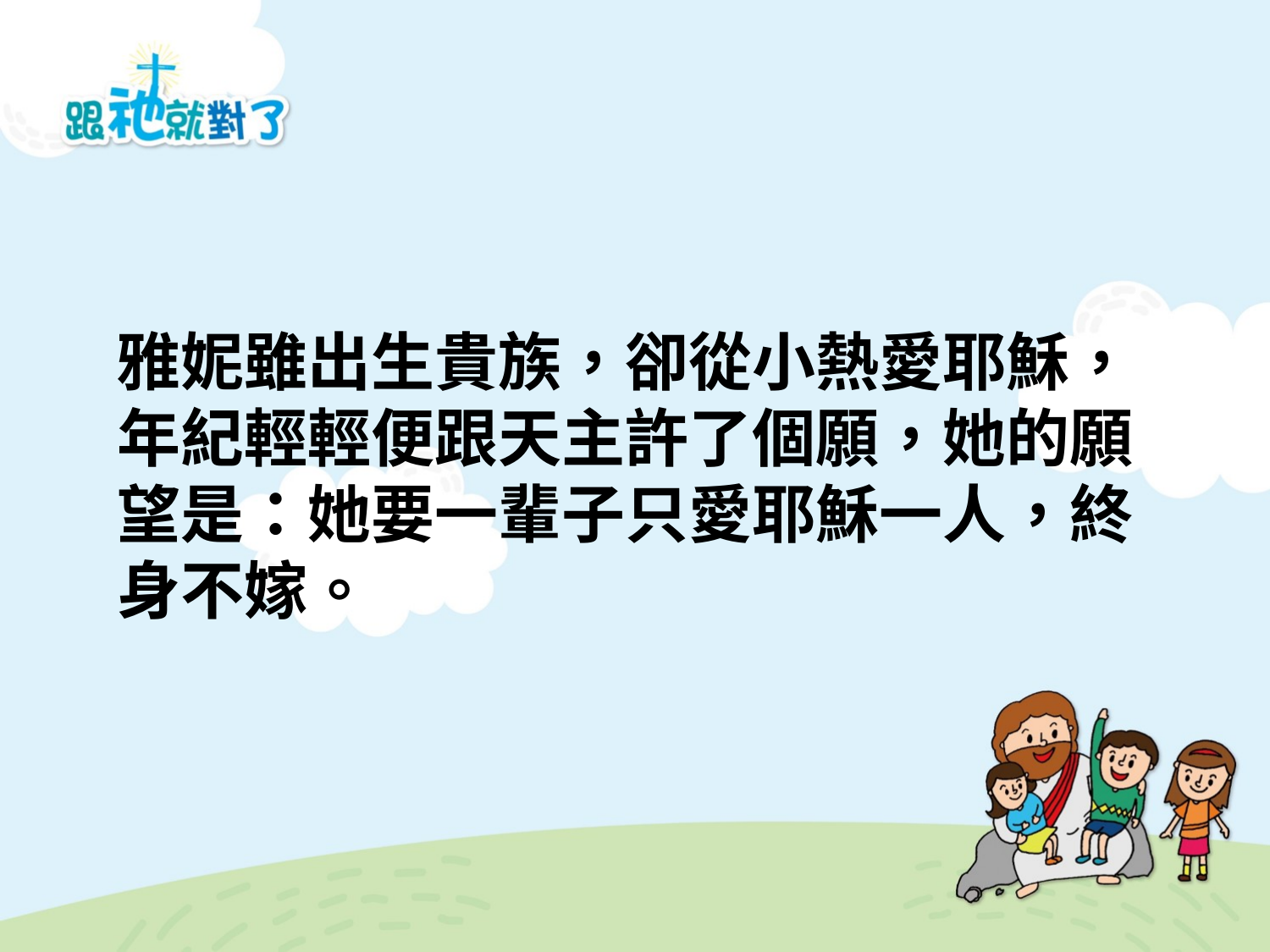

雅妮雖出生貴族，卻從小熱愛耶穌，年紀輕輕便跟天主許了個願，她的願望是：她要一輩子只愛耶穌一人，終身不嫁。